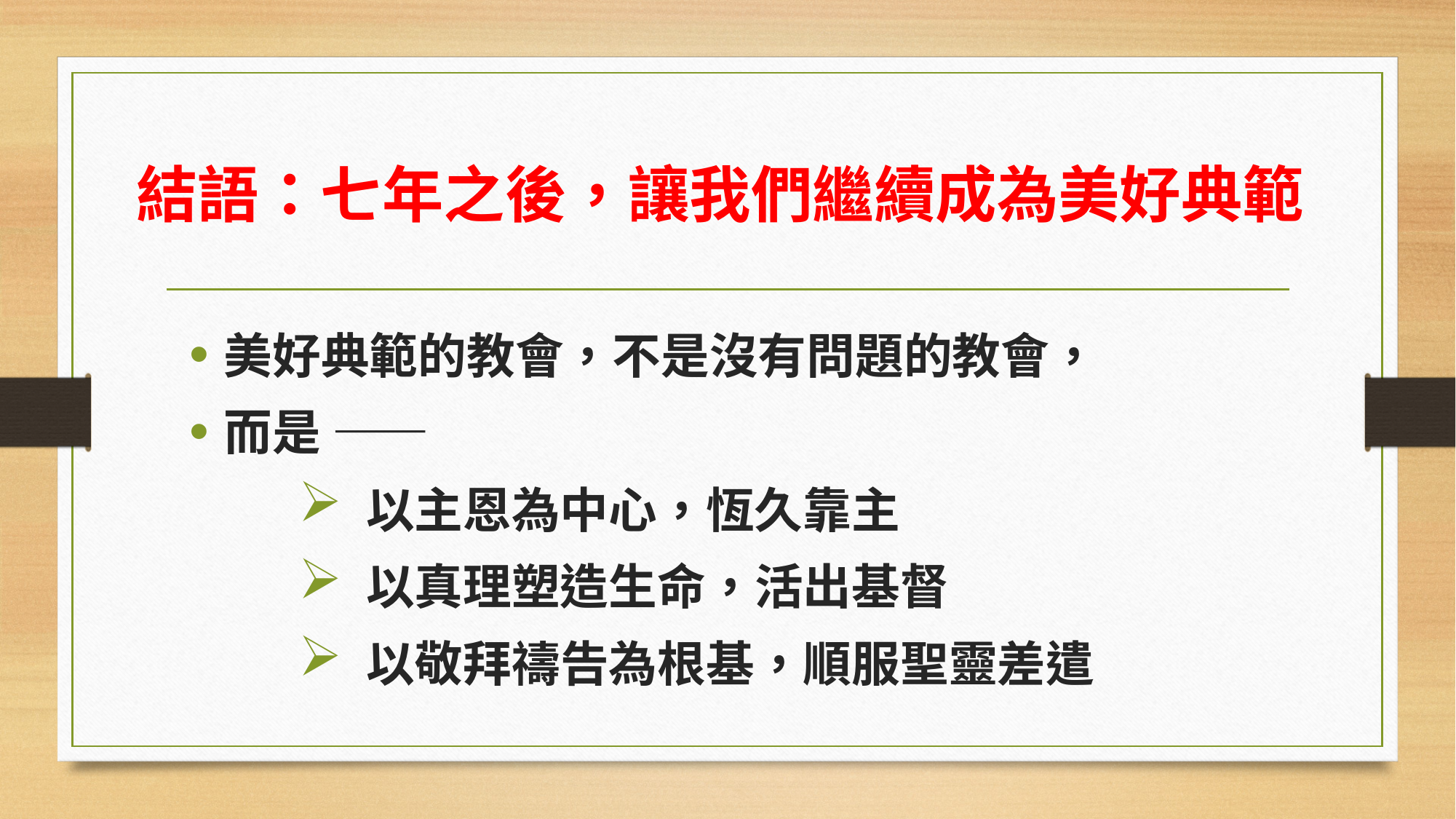

# 結語：七年之後，讓我們繼續成為美好典範
美好典範的教會，不是沒有問題的教會，
而是 ——
 以主恩為中心，恆久靠主
 以真理塑造生命，活出基督
 以敬拜禱告為根基，順服聖靈差遣